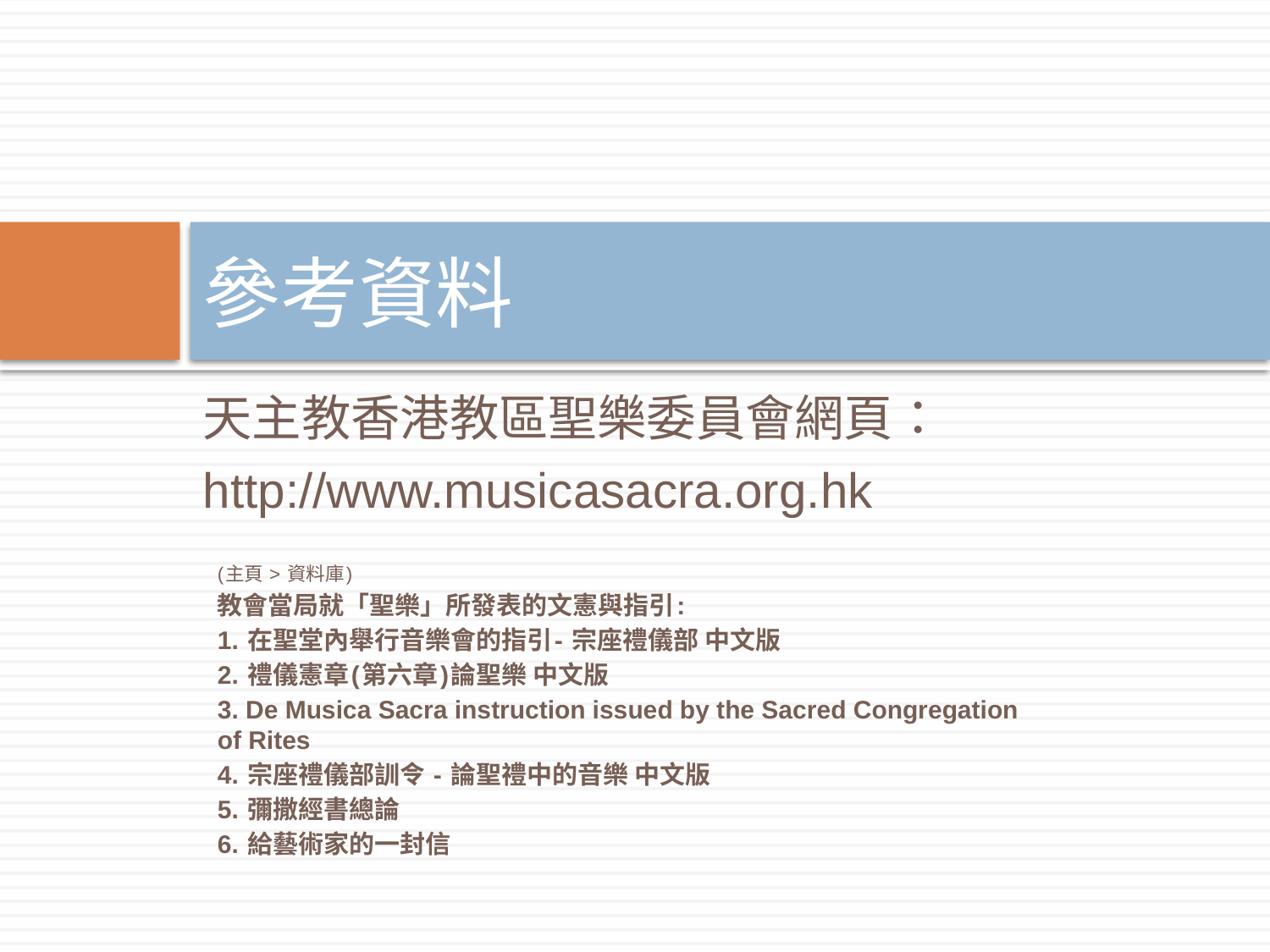

# 參考資料
天主教香港教區聖樂委員會網頁：
http://www.musicasacra.org.hk

(主頁 > 資料庫)
教會當局就「聖樂」所發表的文憲與指引:
1. 在聖堂內舉行音樂會的指引- 宗座禮儀部 中文版
2. 禮儀憲章(第六章)論聖樂 中文版
3. De Musica Sacra instruction issued by the Sacred Congregation of Rites
4. 宗座禮儀部訓令 - 論聖禮中的音樂 中文版
5. 彌撒經書總論
6. 給藝術家的一封信